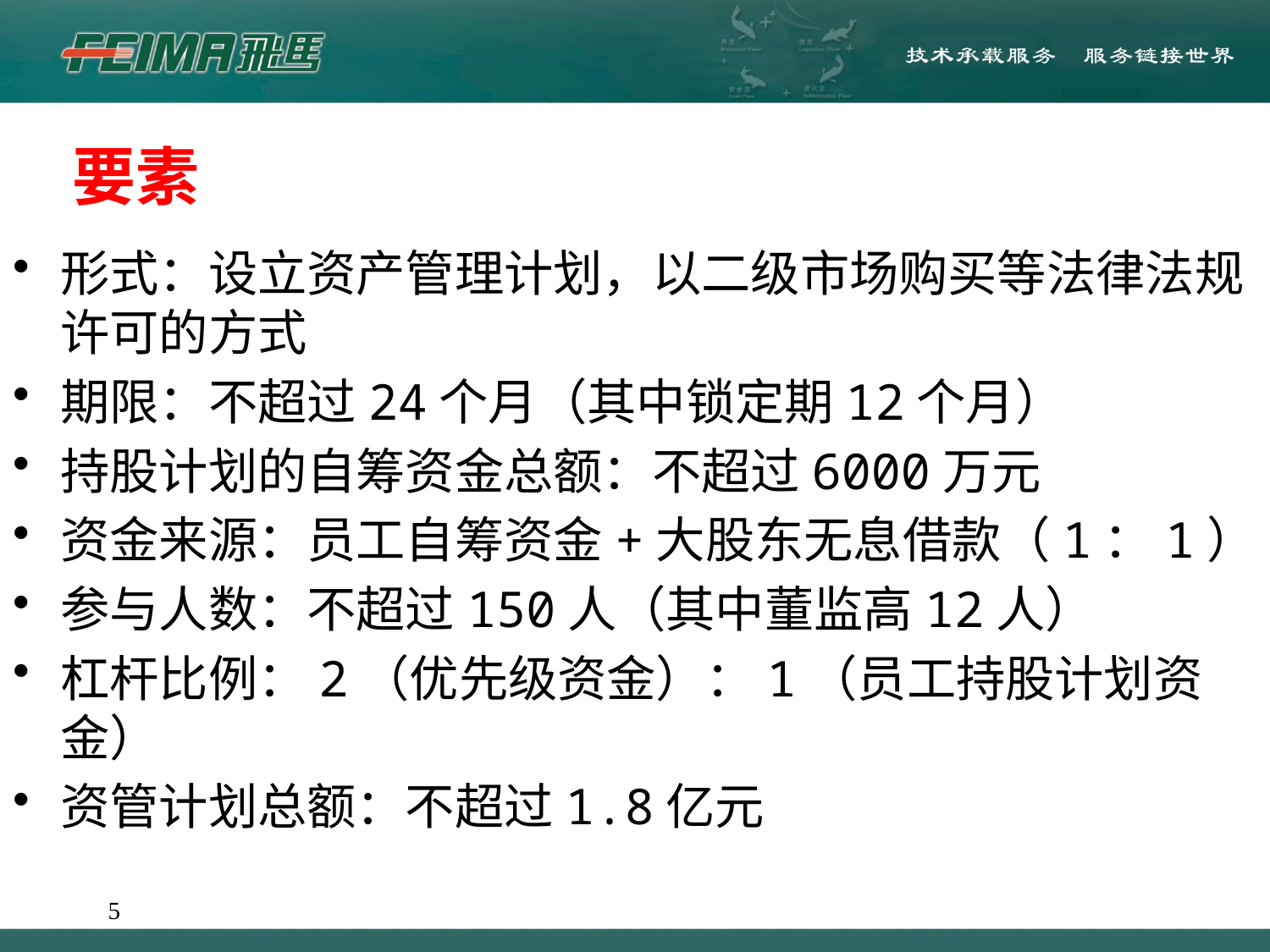

# 要素
形式：设立资产管理计划，以二级市场购买等法律法规许可的方式
期限：不超过24个月（其中锁定期12个月）
持股计划的自筹资金总额：不超过6000万元
资金来源：员工自筹资金+大股东无息借款（1：1）
参与人数：不超过150人（其中董监高12人）
杠杆比例：2（优先级资金）：1（员工持股计划资金）
资管计划总额：不超过1.8亿元

5